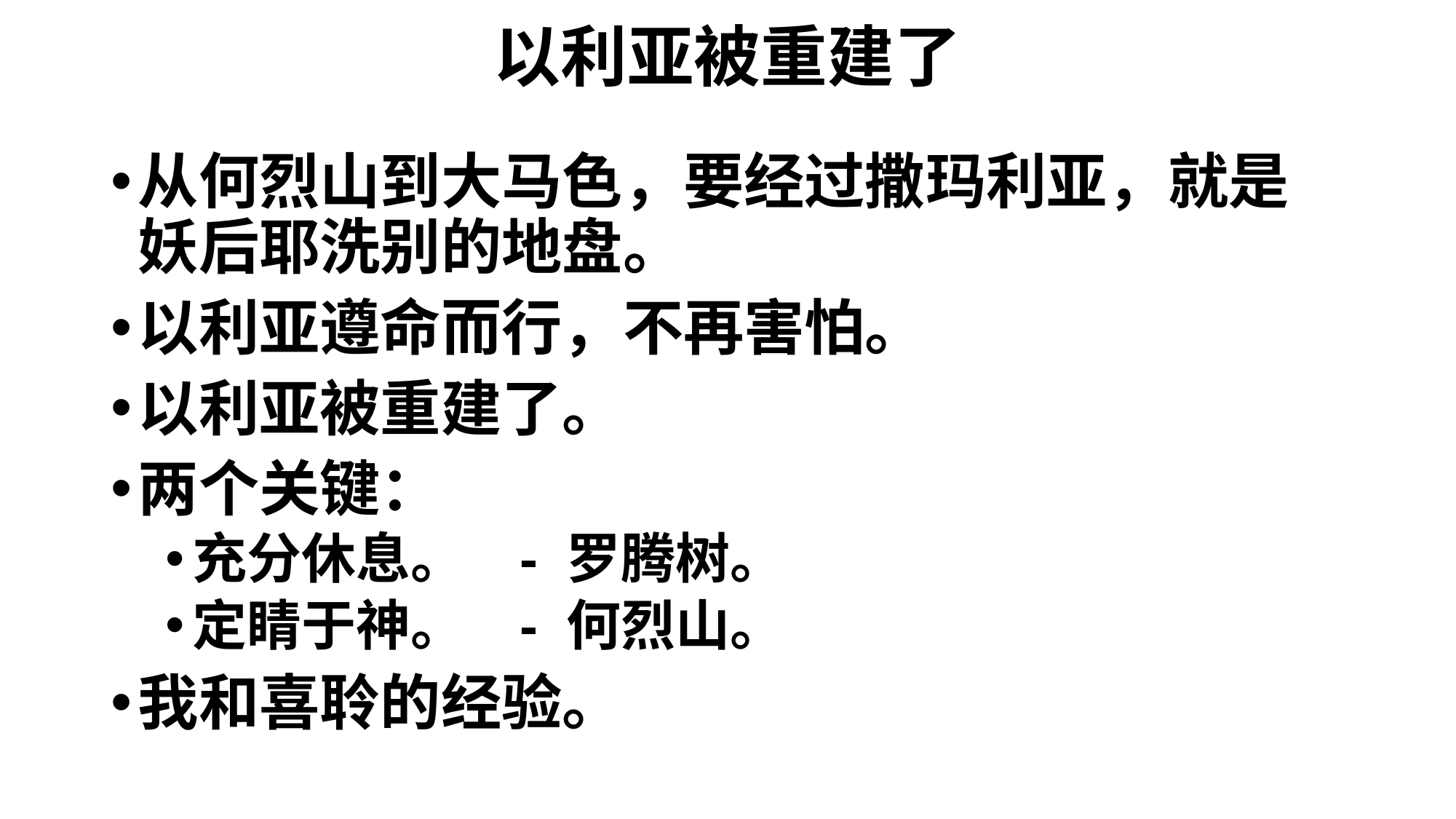

# 以利亚被重建了
从何烈山到大马色，要经过撒玛利亚，就是妖后耶洗别的地盘。
以利亚遵命而行，不再害怕。
以利亚被重建了。
两个关键：
充分休息。	- 罗腾树。
定睛于神。	- 何烈山。
我和喜聆的经验。